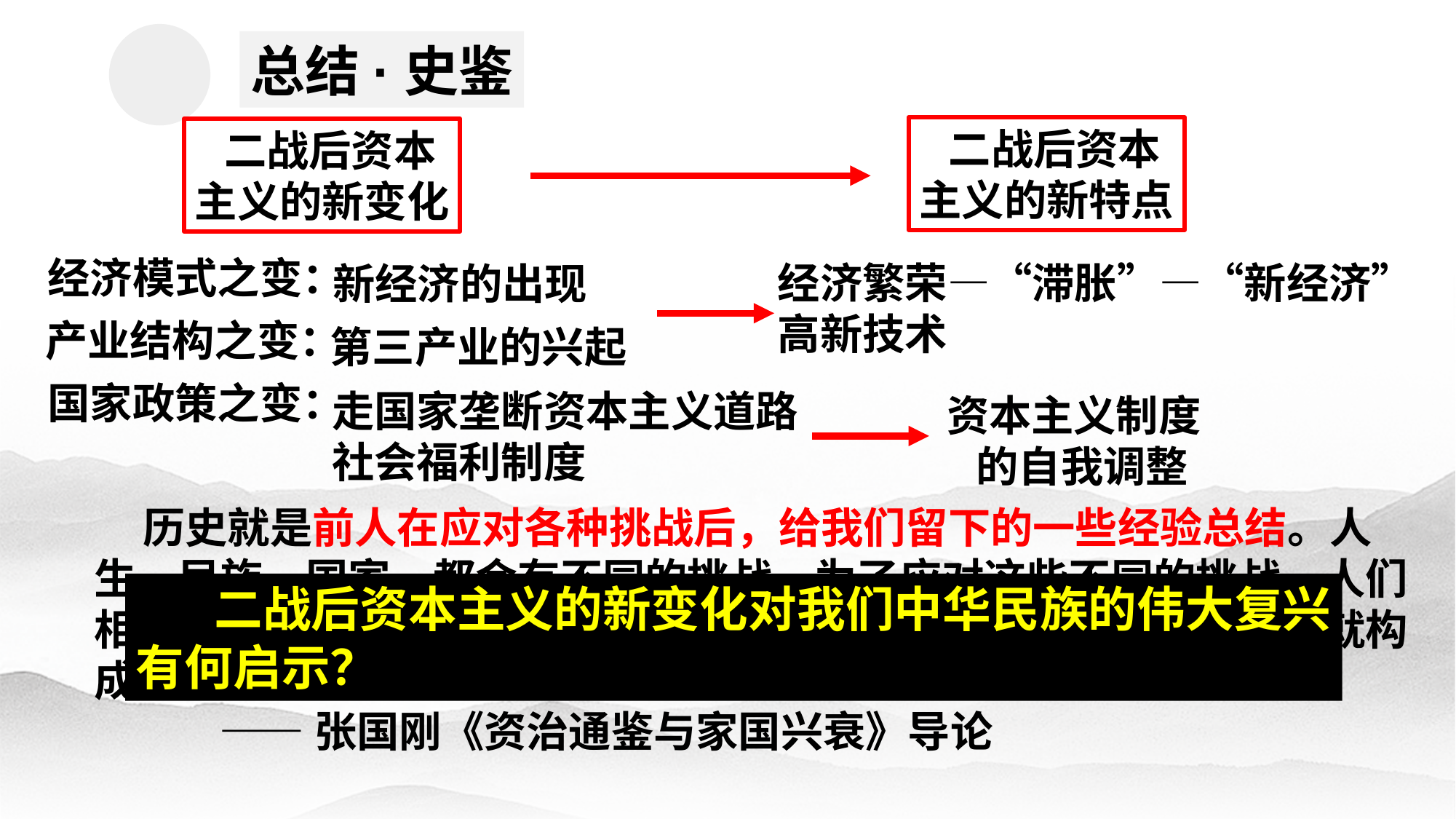

总结·史鉴
  二战后资本
主义的新特点
  二战后资本
主义的新变化
经济模式之变：
经济繁荣—“滞胀”—“新经济”
高新技术
新经济的出现
产业结构之变：
第三产业的兴起
国家政策之变：
走国家垄断资本主义道路
社会福利制度
资本主义制度
  的自我调整
    历史就是前人在应对各种挑战后，给我们留下的一些经验总结。人生、民族、国家，都会有不同的挑战。为了应对这些不同的挑战，人们相关应对的措施、应对的办法、应对的智慧，所有成败得失的记录就构成历史。
             ——张国刚《资治通鉴与家国兴衰》导论
      二战后资本主义的新变化对我们中华民族的伟大复兴
有何启示？